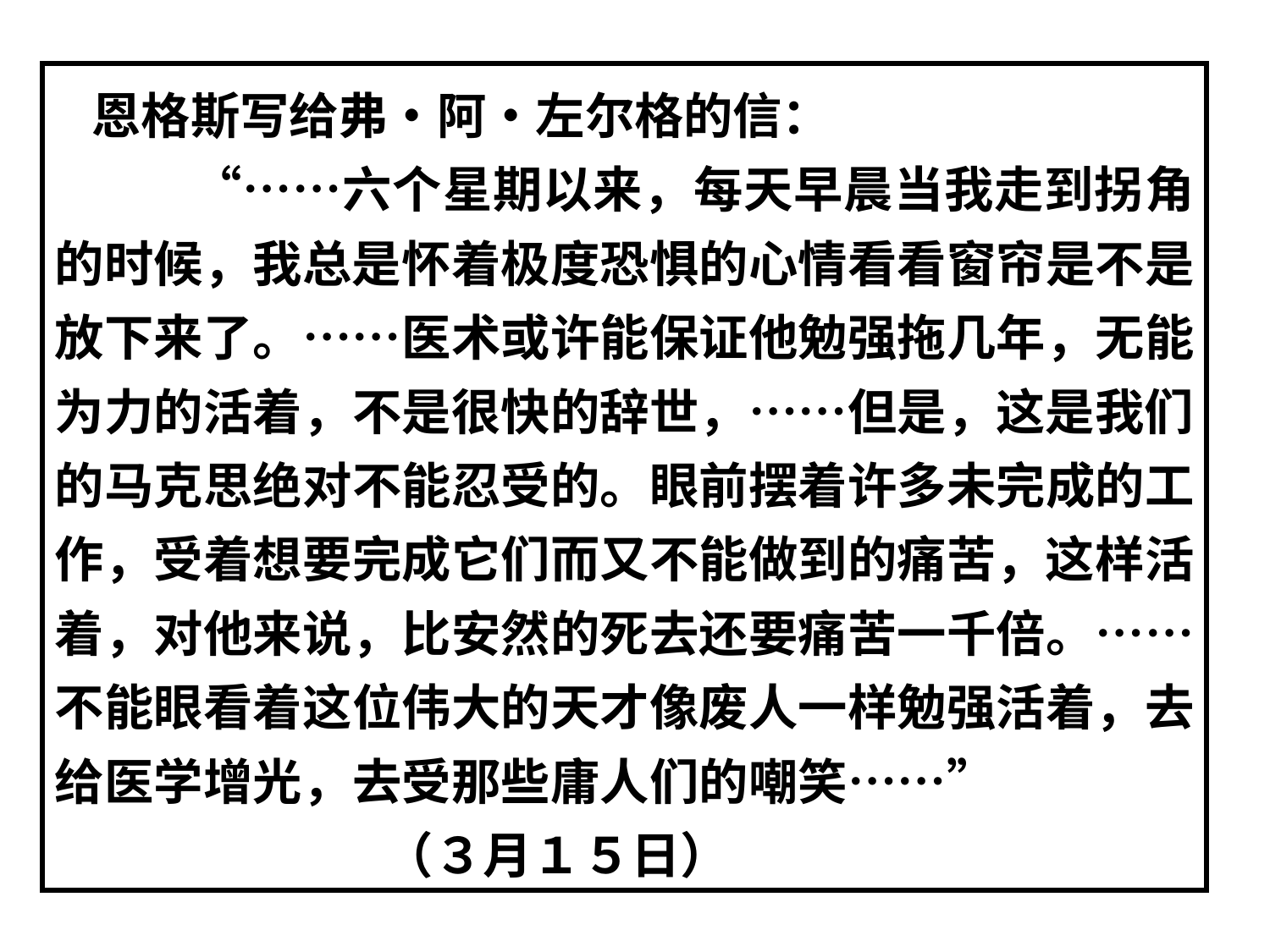

恩格斯写给弗•阿•左尔格的信：
　　“……六个星期以来，每天早晨当我走到拐角的时候，我总是怀着极度恐惧的心情看看窗帘是不是放下来了。……医术或许能保证他勉强拖几年，无能为力的活着，不是很快的辞世，……但是，这是我们的马克思绝对不能忍受的。眼前摆着许多未完成的工作，受着想要完成它们而又不能做到的痛苦，这样活着，对他来说，比安然的死去还要痛苦一千倍。……不能眼看着这位伟大的天才像废人一样勉强活着，去给医学增光，去受那些庸人们的嘲笑……”　　　　　　　　　　   （３月１５日）